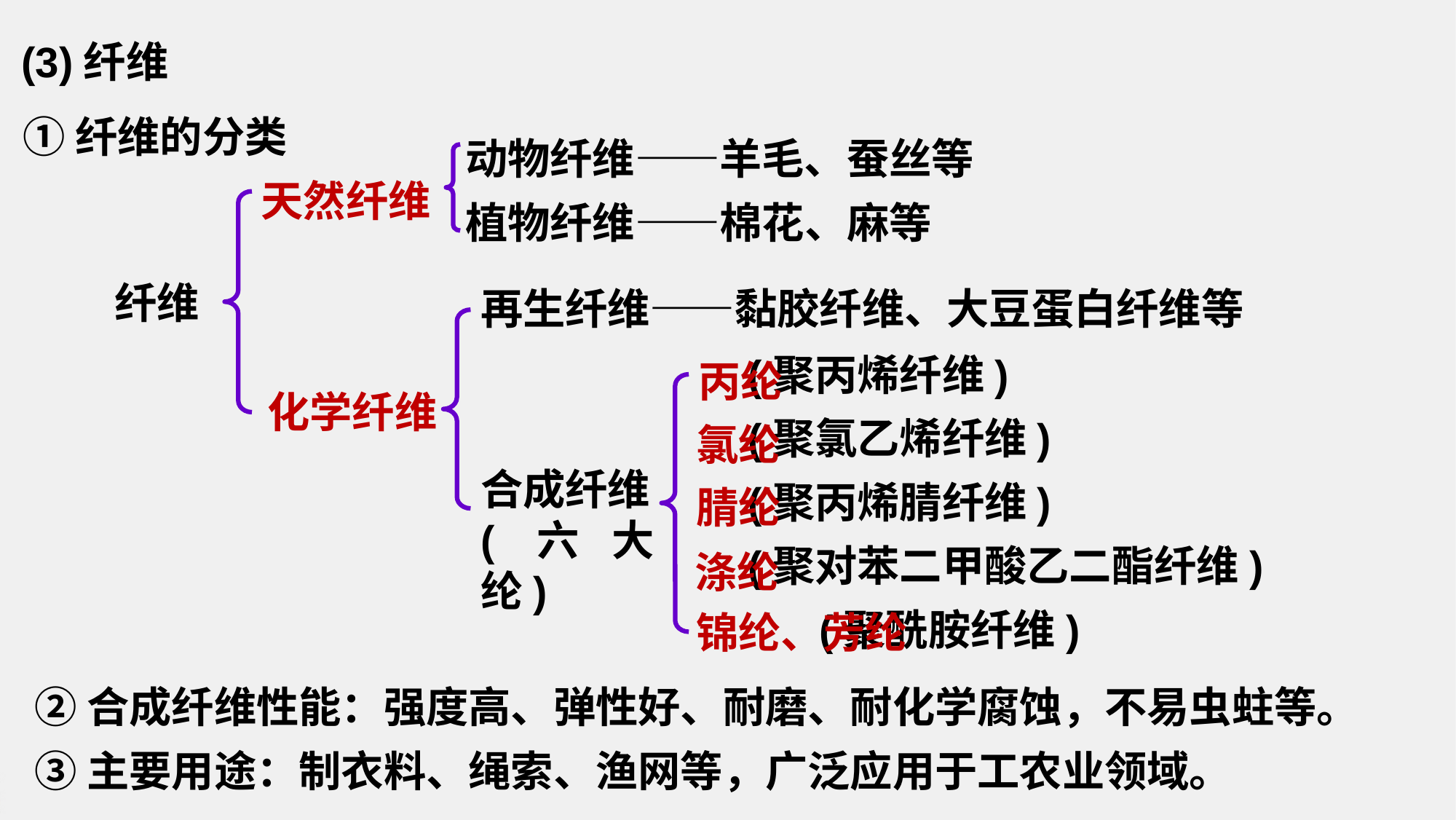

(3)纤维
①纤维的分类
动物纤维——羊毛、蚕丝等
植物纤维——棉花、麻等

天然纤维

再生纤维——黏胶纤维、大豆蛋白纤维等

合成纤维
(六大纶)
纤维
丙纶
    (聚丙烯纤维)
    (聚氯乙烯纤维)
    (聚丙烯腈纤维)
    (聚对苯二甲酸乙二酯纤维)
          (聚酰胺纤维)
氯纶
腈纶
涤纶
锦纶、芳纶

化学纤维
②合成纤维性能：强度高、弹性好、耐磨、耐化学腐蚀，不易虫蛀等。
③主要用途：制衣料、绳索、渔网等，广泛应用于工农业领域。